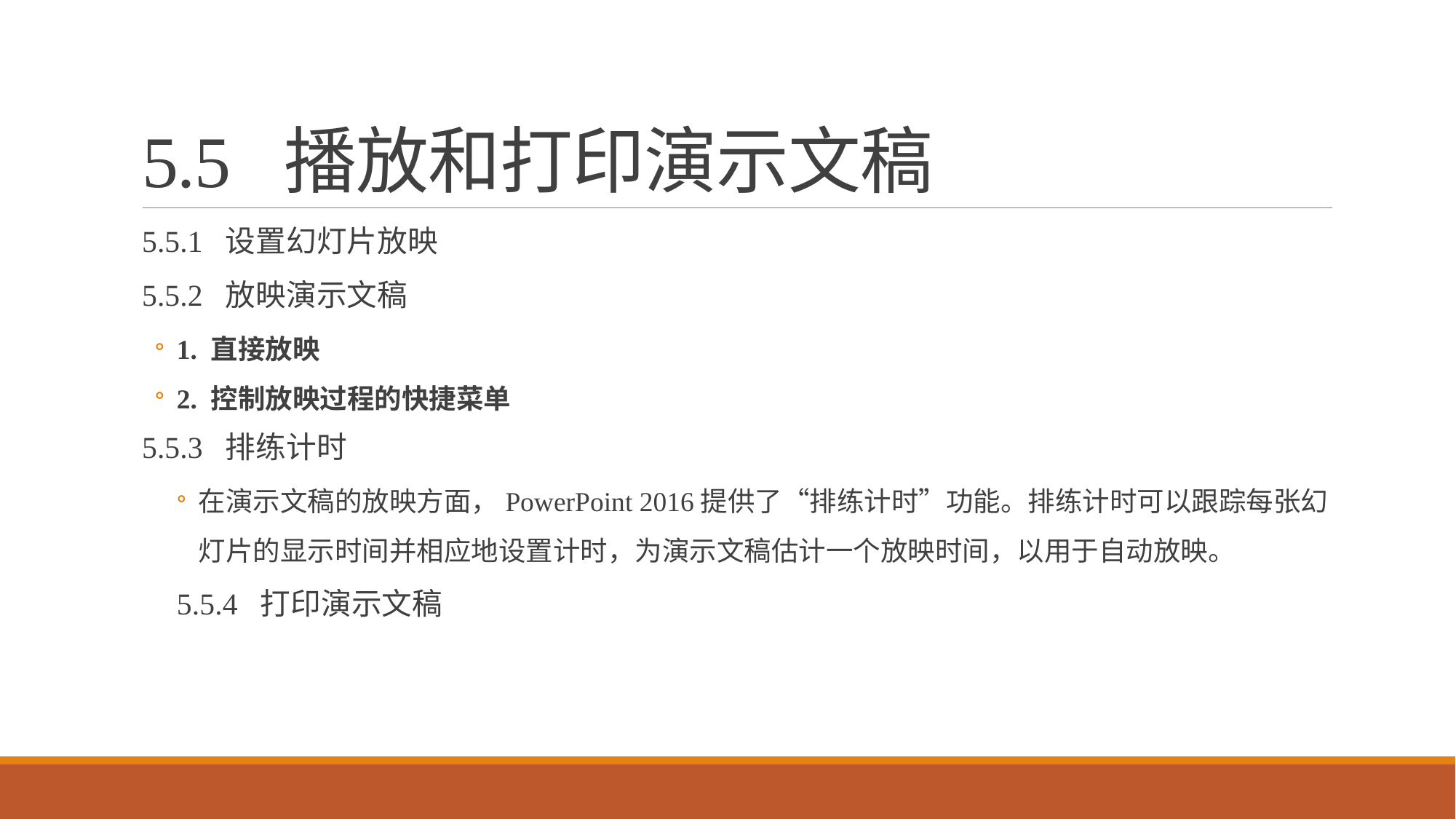

# 5.5  播放和打印演示文稿
5.5.1  设置幻灯片放映
5.5.2  放映演示文稿
1. 直接放映
2. 控制放映过程的快捷菜单
5.5.3  排练计时
在演示文稿的放映方面，PowerPoint 2016提供了“排练计时”功能。排练计时可以跟踪每张幻灯片的显示时间并相应地设置计时，为演示文稿估计一个放映时间，以用于自动放映。
5.5.4  打印演示文稿